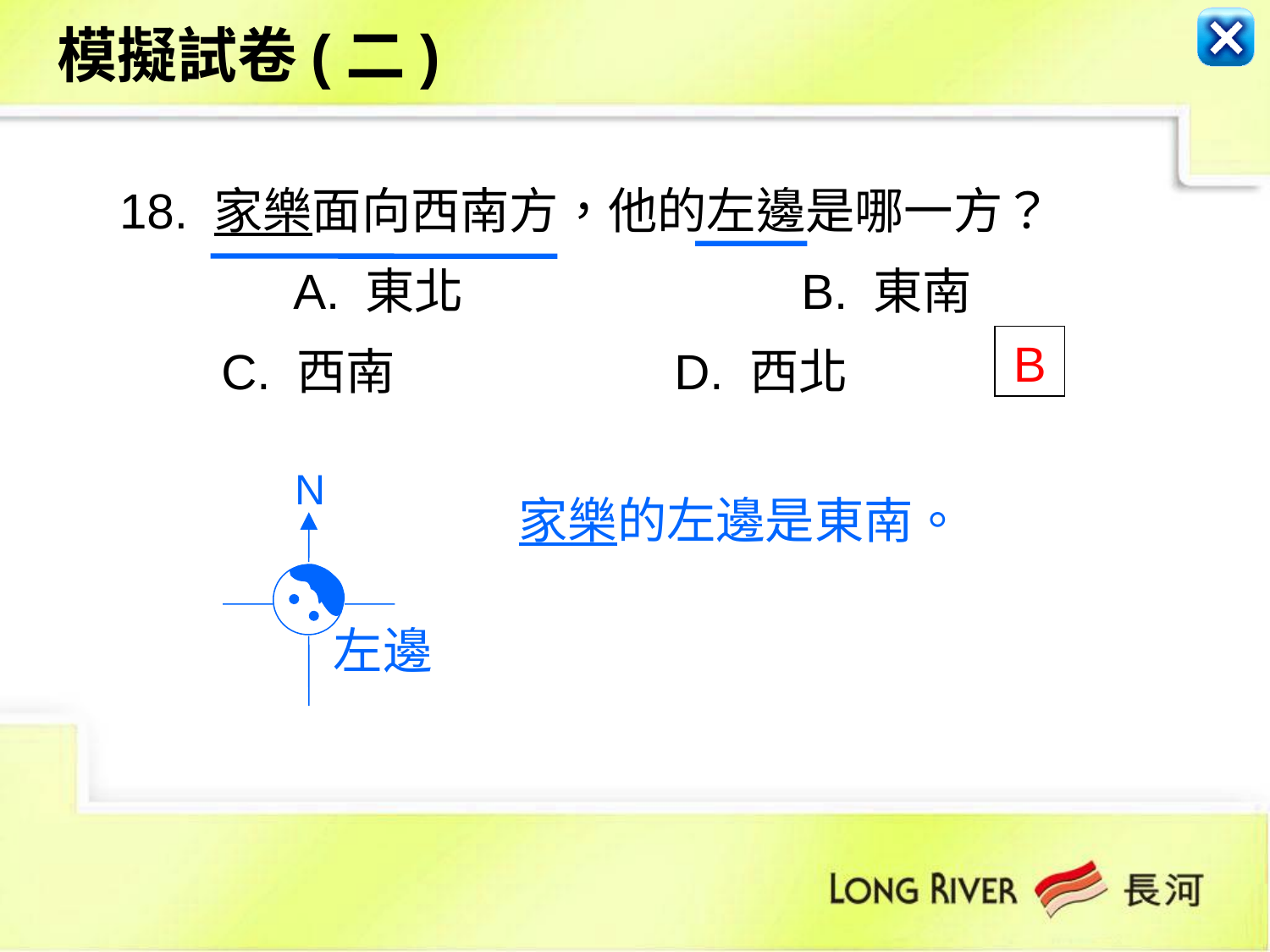

模擬試卷(二)
  18. 家樂面向西南方，他的左邊是哪一方？
		A. 東北 			B. 東南
	    C. 西南			D. 西北

B
N
家樂的左邊是東南。

左邊